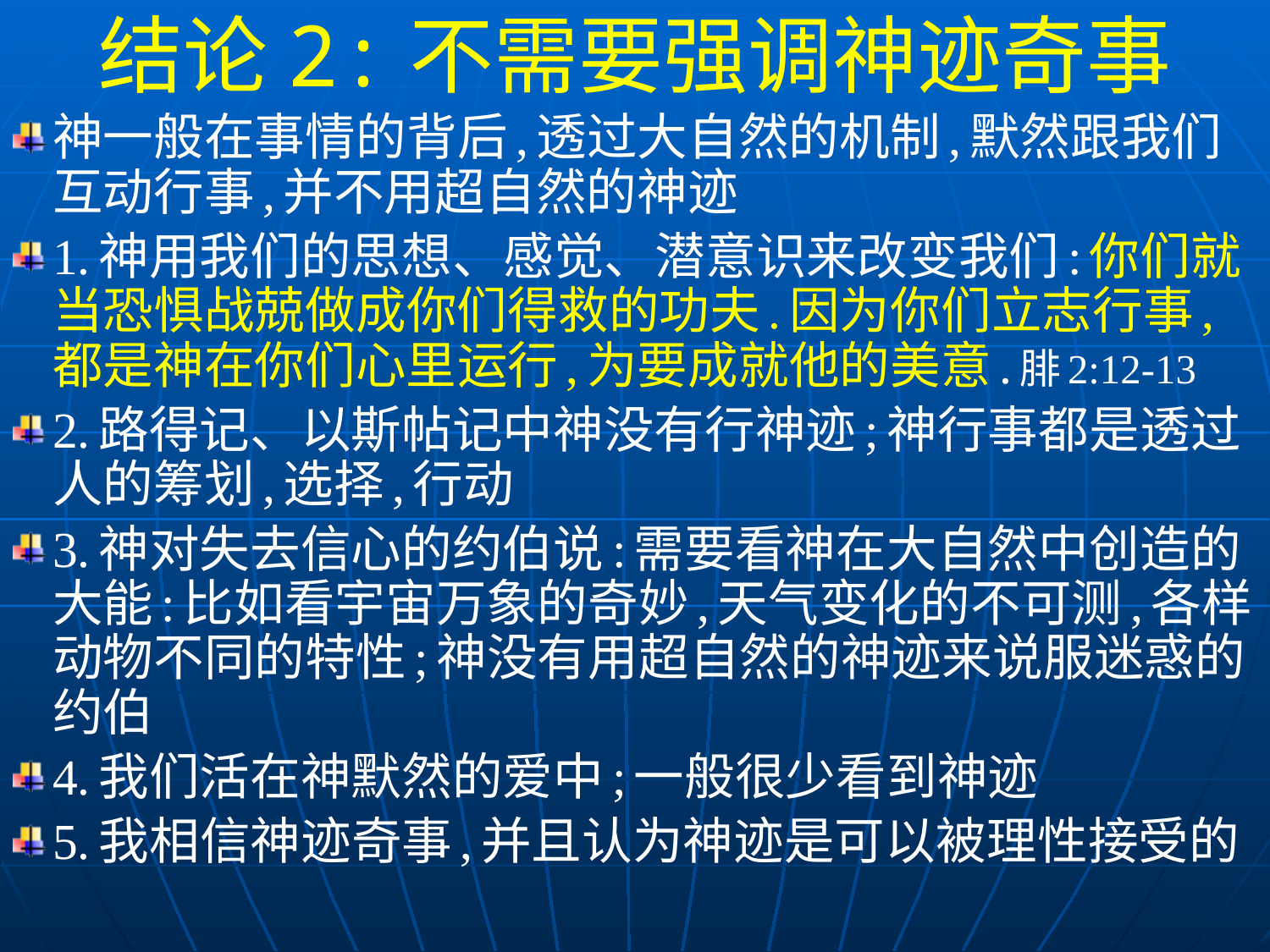

结论2:不需要强调神迹奇事
神一般在事情的背后,透过大自然的机制,默然跟我们互动行事,并不用超自然的神迹
1.神用我们的思想、感觉、潜意识来改变我们:你们就当恐惧战兢做成你们得救的功夫.因为你们立志行事,都是神在你们心里运行,为要成就他的美意.腓2:12-13
2.路得记、以斯帖记中神没有行神迹;神行事都是透过人的筹划,选择,行动
3.神对失去信心的约伯说:需要看神在大自然中创造的大能:比如看宇宙万象的奇妙,天气变化的不可测,各样动物不同的特性;神没有用超自然的神迹来说服迷惑的约伯
4.我们活在神默然的爱中;一般很少看到神迹
5.我相信神迹奇事,并且认为神迹是可以被理性接受的